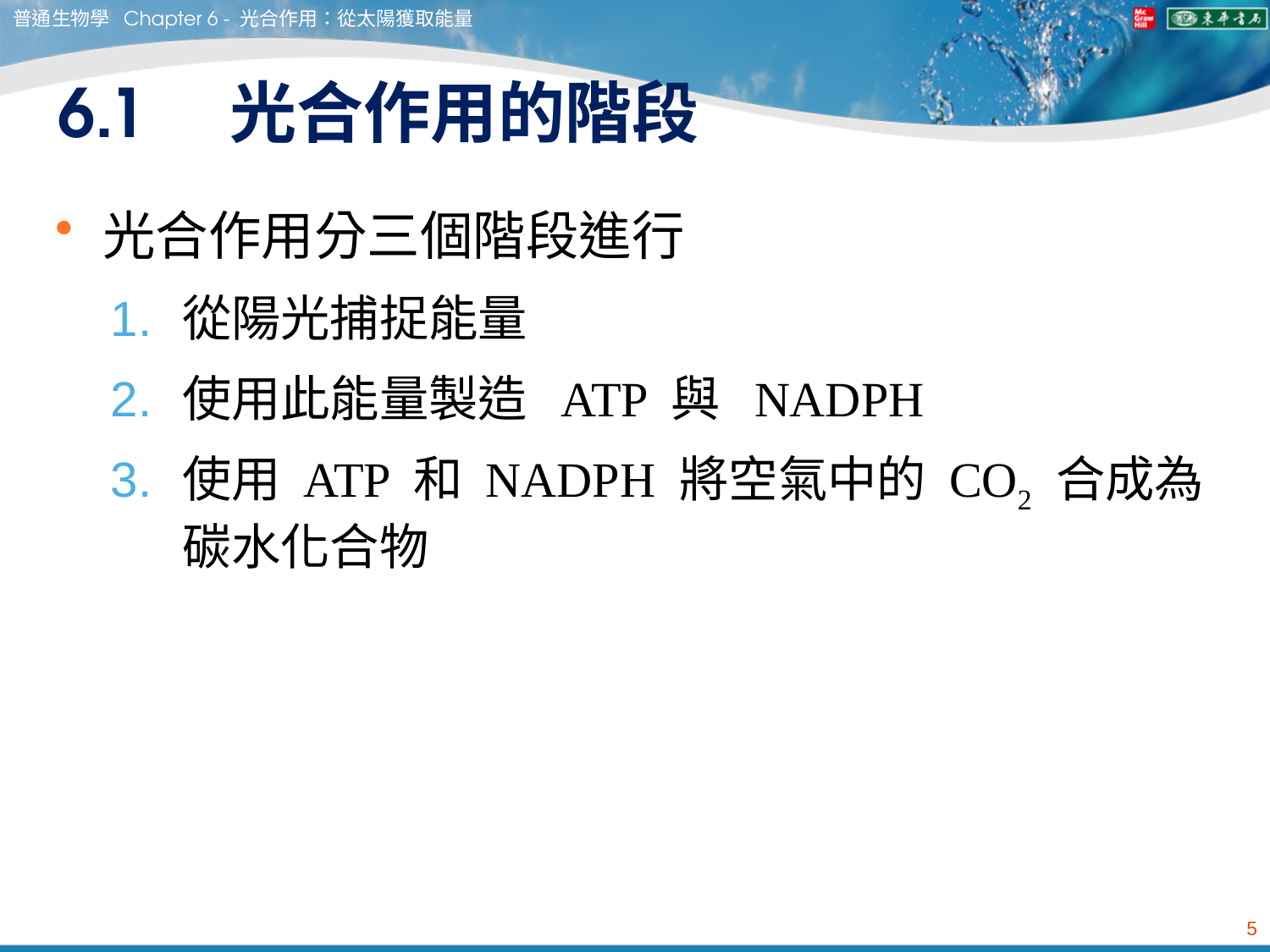

普通生物學  Chapter 6 - 光合作用：從太陽獲取能量
# 6.1　光合作用的階段
光合作用分三個階段進行
從陽光捕捉能量
使用此能量製造  ATP 與  NADPH
使用 ATP 和 NADPH 將空氣中的 CO2 合成為碳水化合物
5